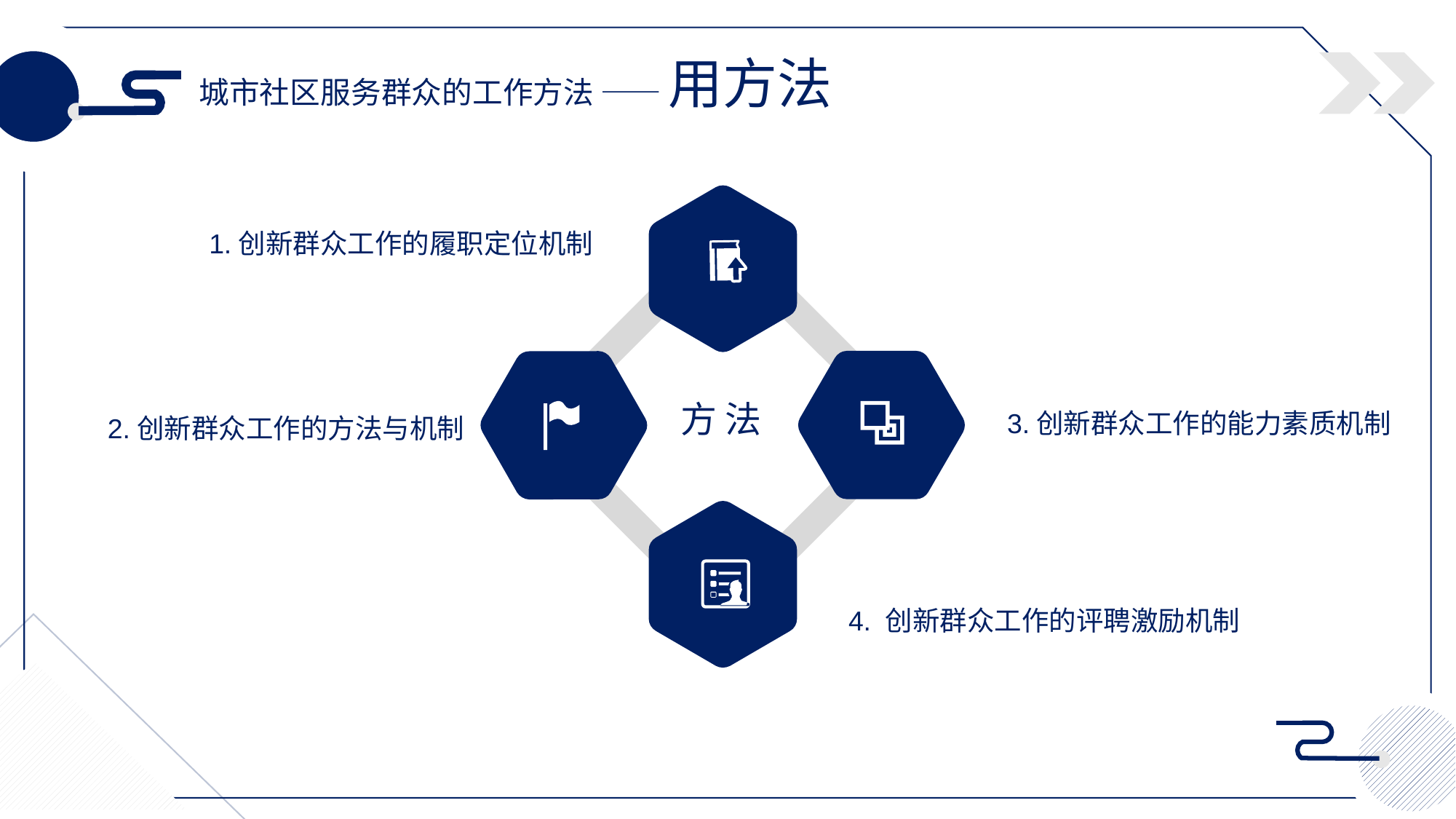

城市社区服务群众的工作方法 —— 用方法

1.创新群众工作的履职定位机制

方 法
3.创新群众工作的能力素质机制

2.创新群众工作的方法与机制

4. 创新群众工作的评聘激励机制